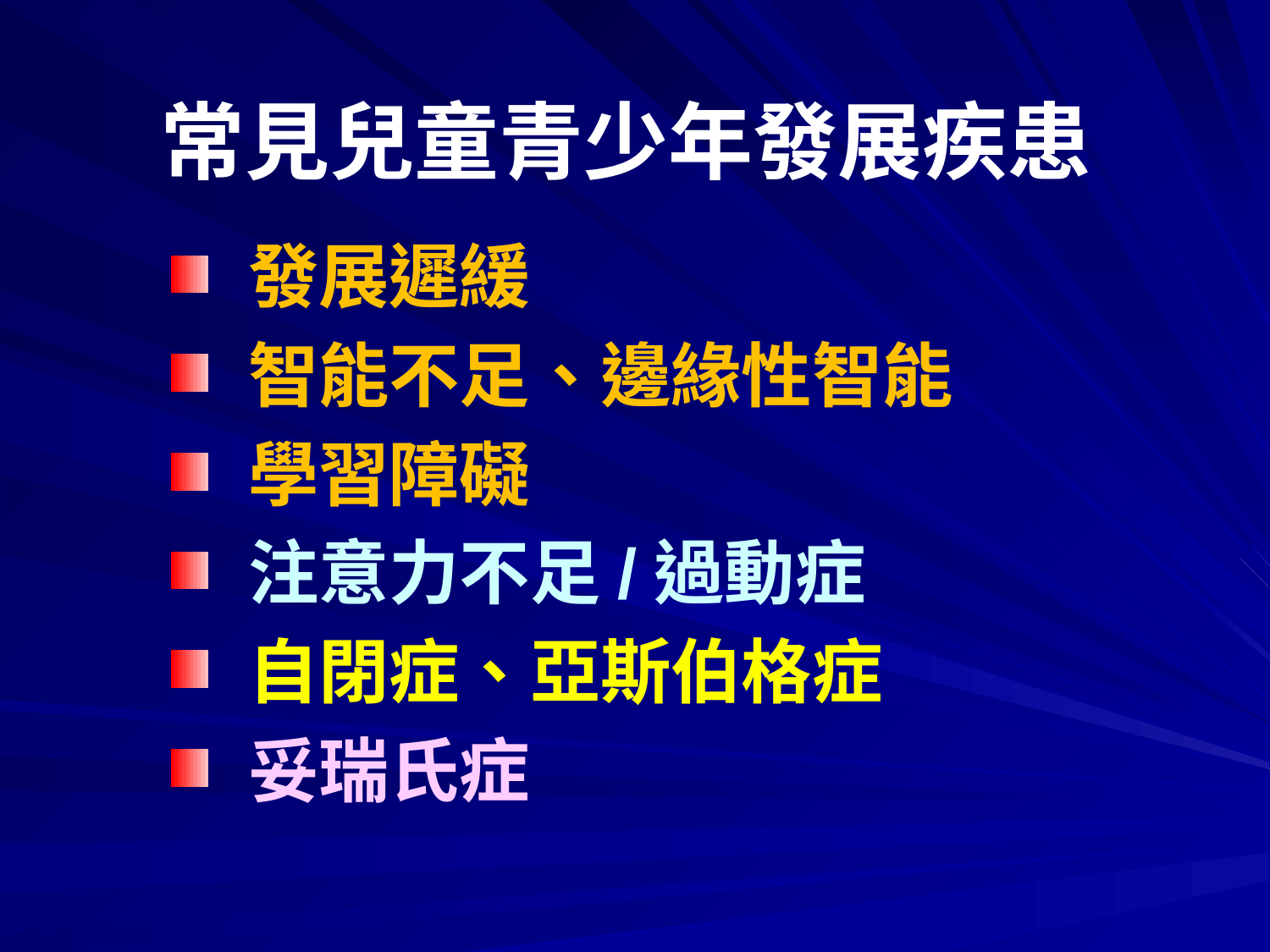

# 常見兒童青少年發展疾患
 發展遲緩
 智能不足、邊緣性智能
 學習障礙
 注意力不足/過動症
 自閉症、亞斯伯格症
 妥瑞氏症